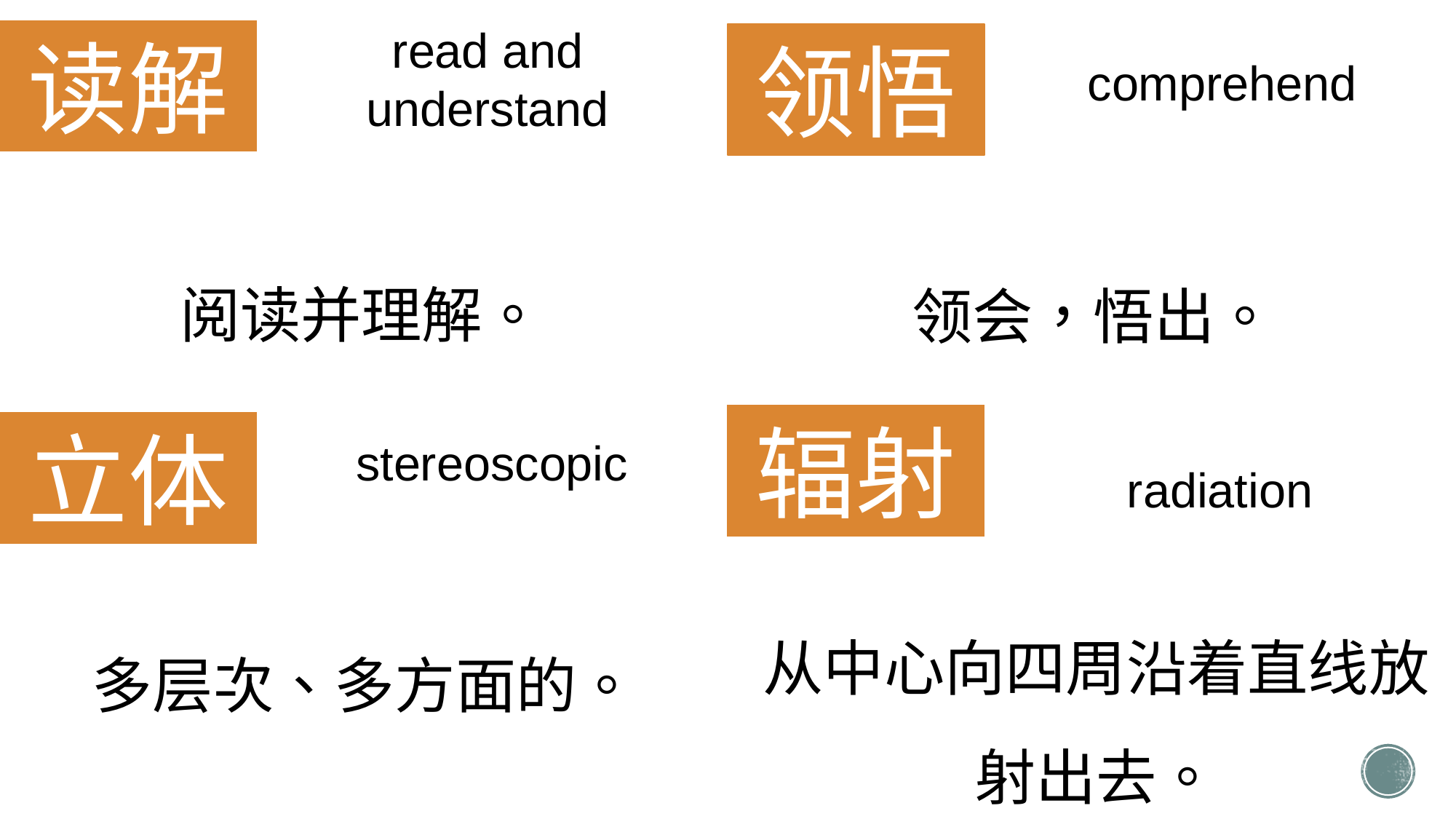

read and understand
读解
领悟
comprehend
阅读并理解。
领会，悟出。
辐射
立体
stereoscopic
radiation
从中心向四周沿着直线放射出去。
多层次、多方面的。